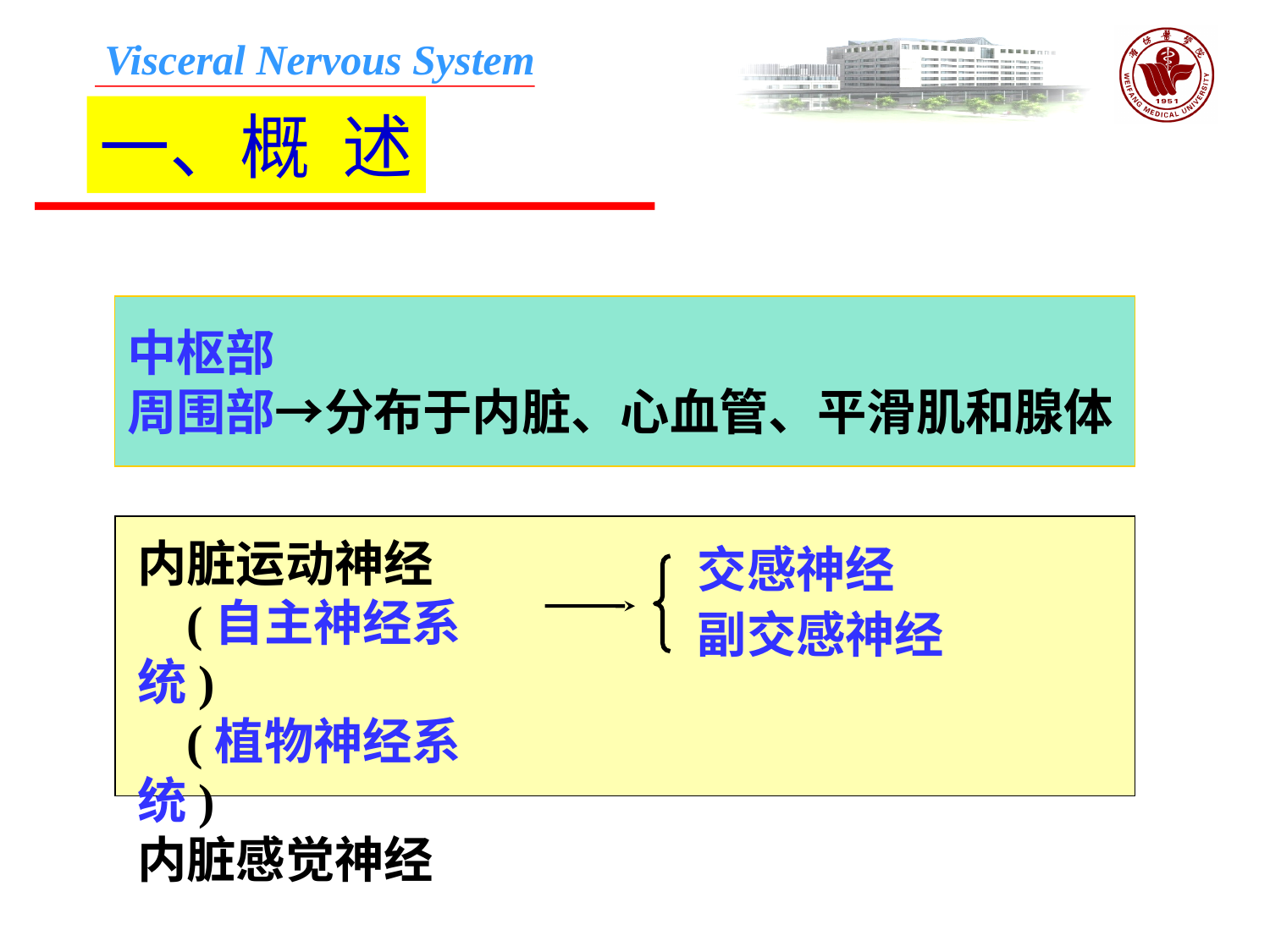

一、概  述
中枢部
周围部→分布于内脏、心血管、平滑肌和腺体

内脏运动神经
    (自主神经系统)
    (植物神经系统)
内脏感觉神经
交感神经
副交感神经